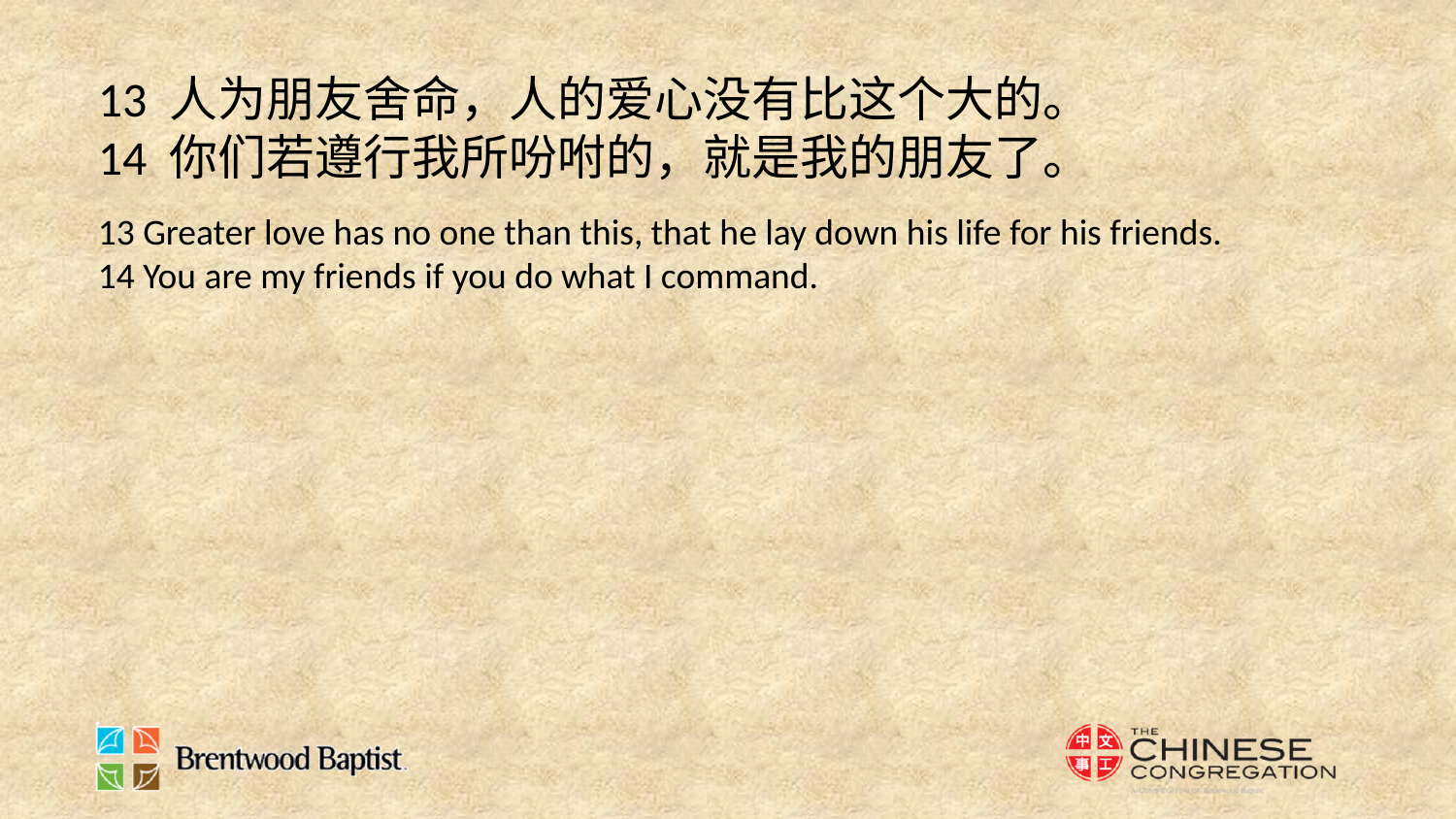

13 人为朋友舍命，人的爱心没有比这个大的。
14 你们若遵行我所吩咐的，就是我的朋友了。

13 Greater love has no one than this, that he lay down his life for his friends.
14 You are my friends if you do what I command.